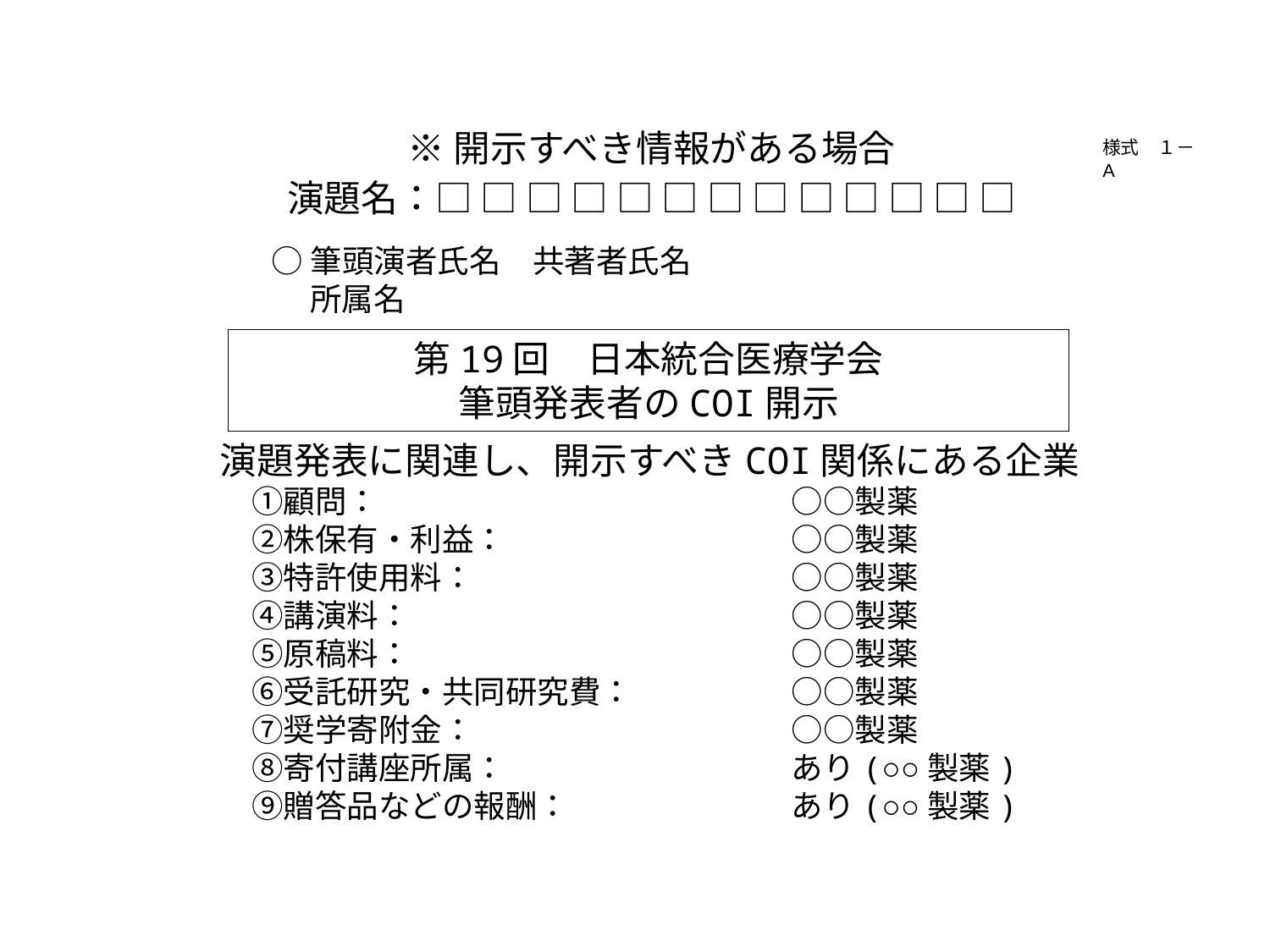

※開示すべき情報がある場合
様式　１－A
演題名：□ □ □ □ □ □ □ □ □ □ □ □ □
○筆頭演者氏名　共著者氏名
　 所属名
第19回　日本統合医療学会
筆頭発表者のCOI開示
演題発表に関連し、開示すべきCOI関係にある企業
　①顧問：　　　　　　　　　　　　　○○製薬
　②株保有・利益：　　　　　　　　　○○製薬
　③特許使用料：　　　　　　　　　　○○製薬
　④講演料：　　　　　　　　　　　　○○製薬
　⑤原稿料：　　　　　　　　　　　　○○製薬
　⑥受託研究・共同研究費：　　　　　○○製薬
　⑦奨学寄附金：　　　　　　　　　　○○製薬
　⑧寄付講座所属：　　　　　　　　　あり(○○製薬)
　⑨贈答品などの報酬：　　　　　　　あり(○○製薬)